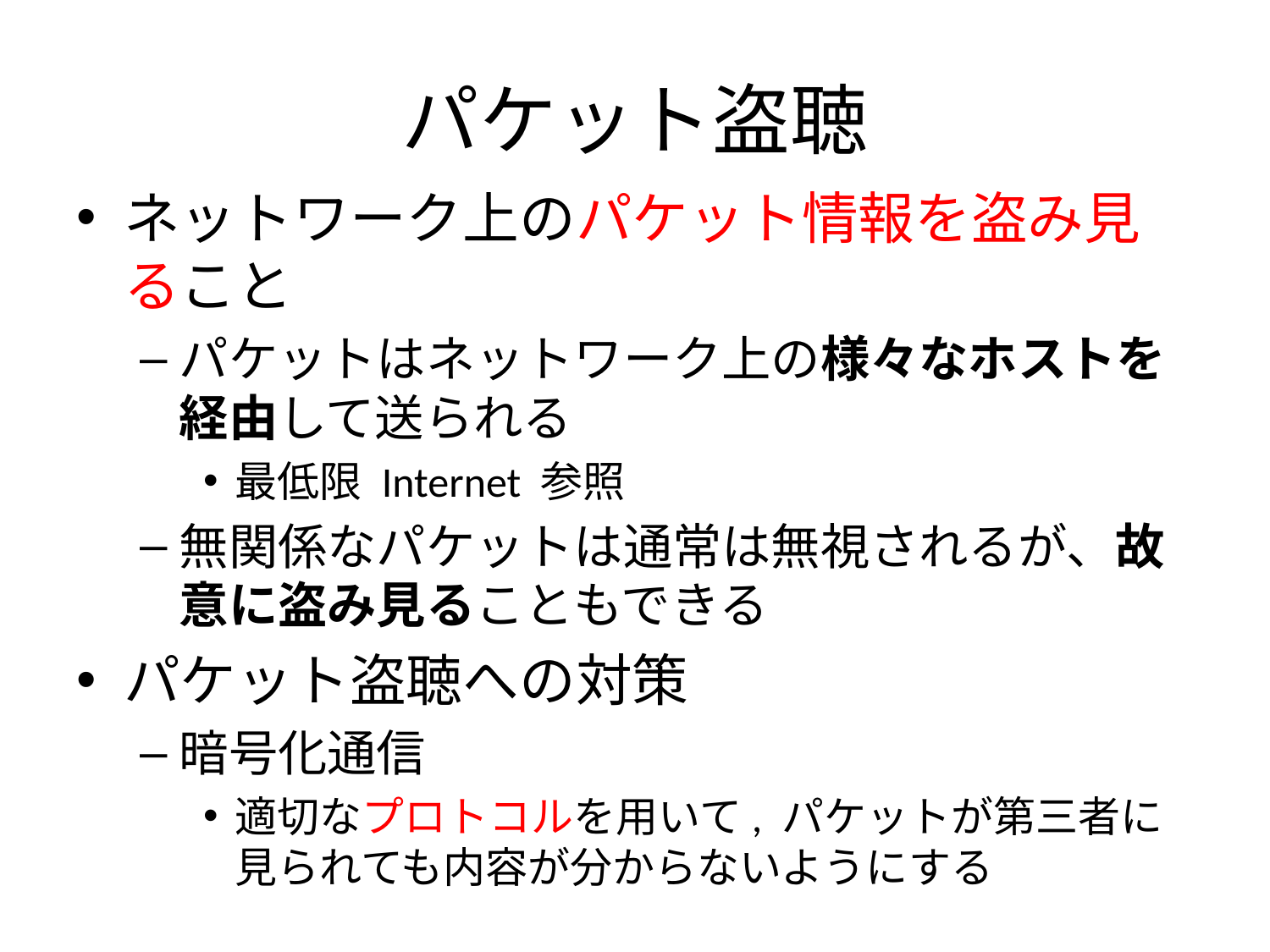

# パケット盗聴
ネットワーク上のパケット情報を盗み見ること
パケットはネットワーク上の様々なホストを経由して送られる
最低限 Internet 参照
無関係なパケットは通常は無視されるが、故意に盗み見ることもできる
パケット盗聴への対策
暗号化通信
適切なプロトコルを用いて, パケットが第三者に見られても内容が分からないようにする